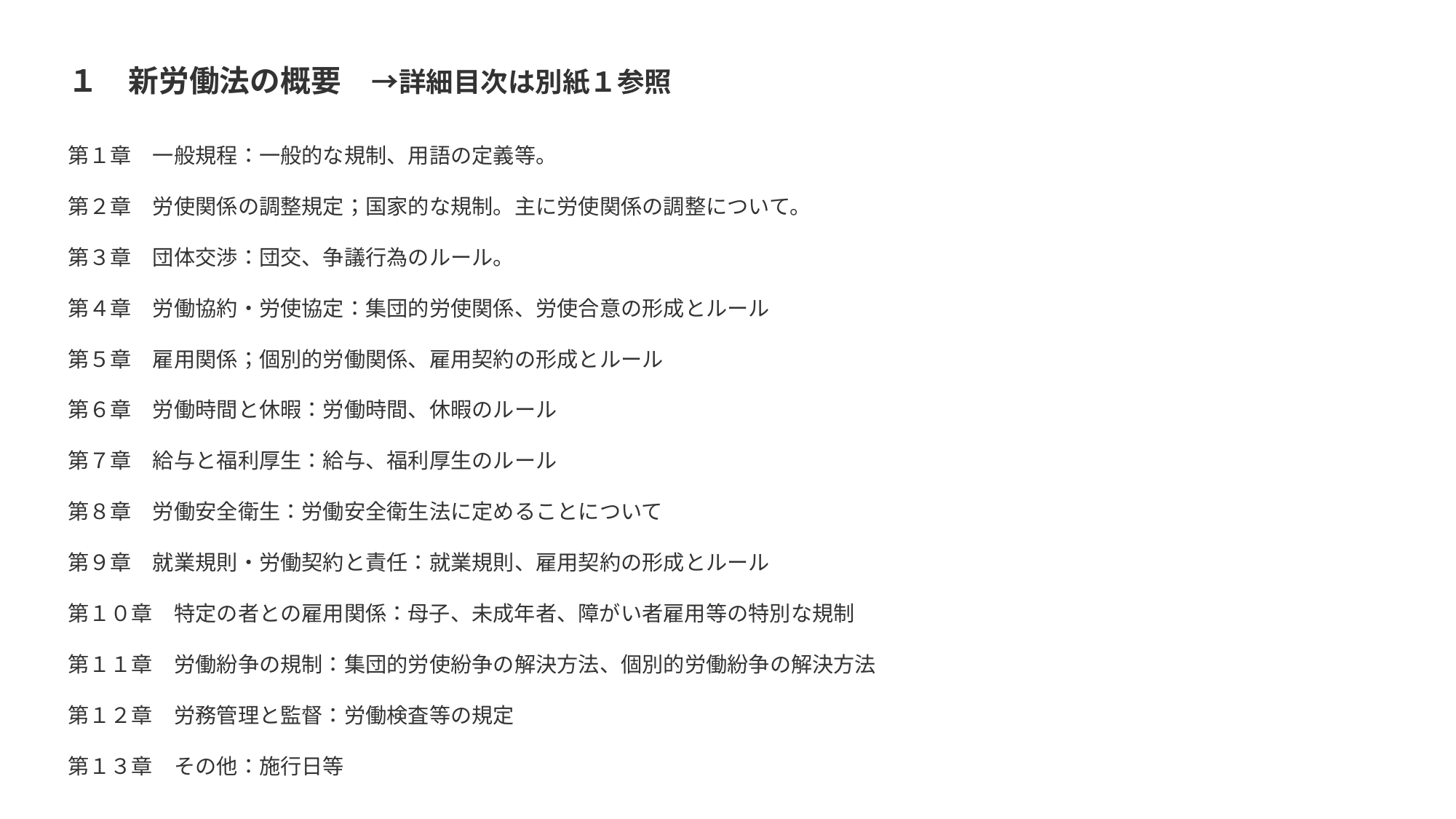

１　新労働法の概要　→詳細目次は別紙１参照

第１章　一般規程：一般的な規制、用語の定義等。

第２章　労使関係の調整規定；国家的な規制。主に労使関係の調整について。

第３章　団体交渉：団交、争議行為のルール。

第４章　労働協約・労使協定：集団的労使関係、労使合意の形成とルール

第５章　雇用関係；個別的労働関係、雇用契約の形成とルール

第６章　労働時間と休暇：労働時間、休暇のルール

第７章　給与と福利厚生：給与、福利厚生のルール

第８章　労働安全衛生：労働安全衛生法に定めることについて

第９章　就業規則・労働契約と責任：就業規則、雇用契約の形成とルール

第１０章　特定の者との雇用関係：母子、未成年者、障がい者雇用等の特別な規制

第１１章　労働紛争の規制：集団的労使紛争の解決方法、個別的労働紛争の解決方法

第１２章　労務管理と監督：労働検査等の規定

第１３章　その他：施行日等